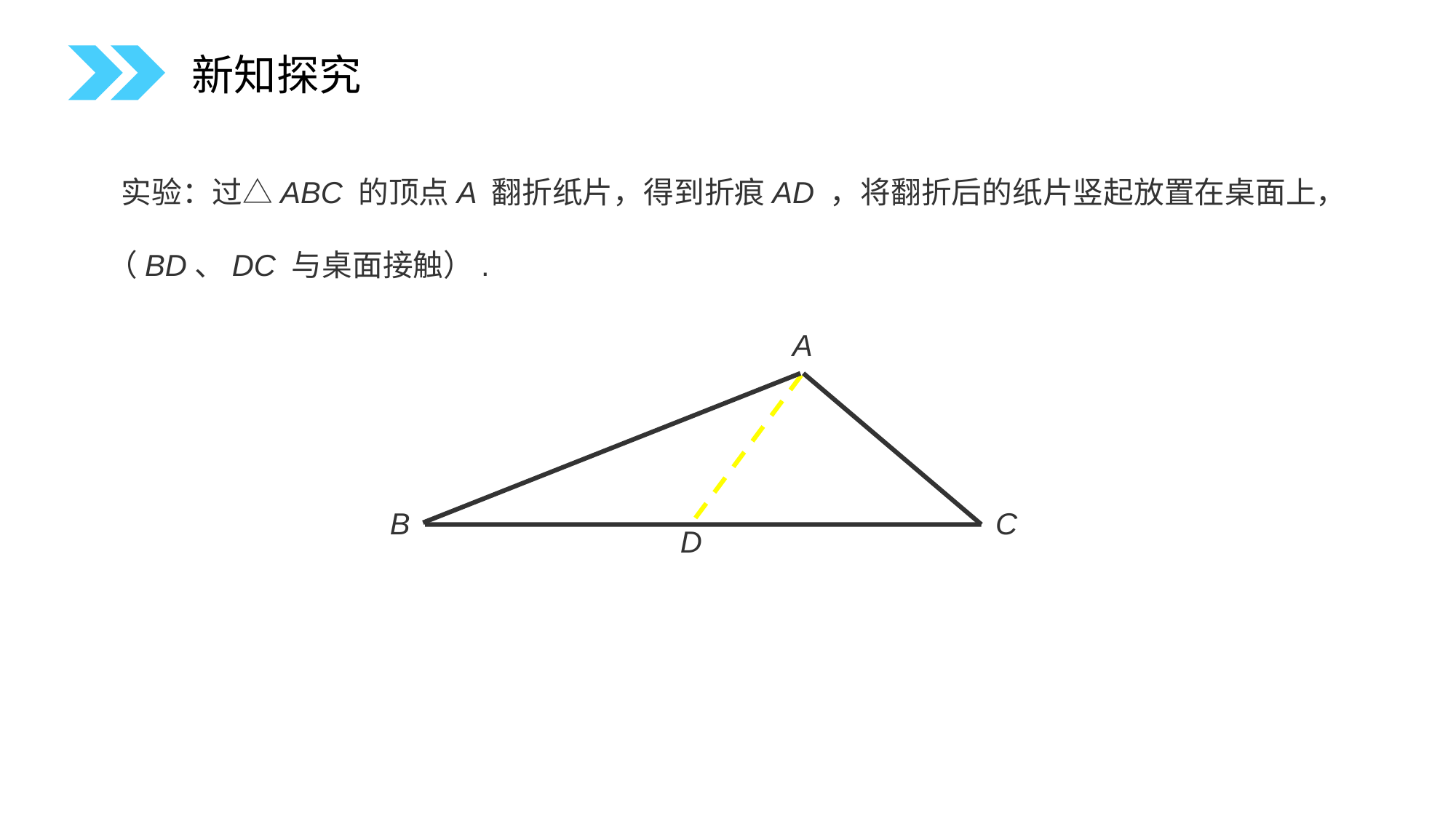

新知探究
 实验：过△ABC 的顶点A 翻折纸片，得到折痕AD ，将翻折后的纸片竖起放置在桌面上，（BD、DC 与桌面接触）.
A

B
C
D